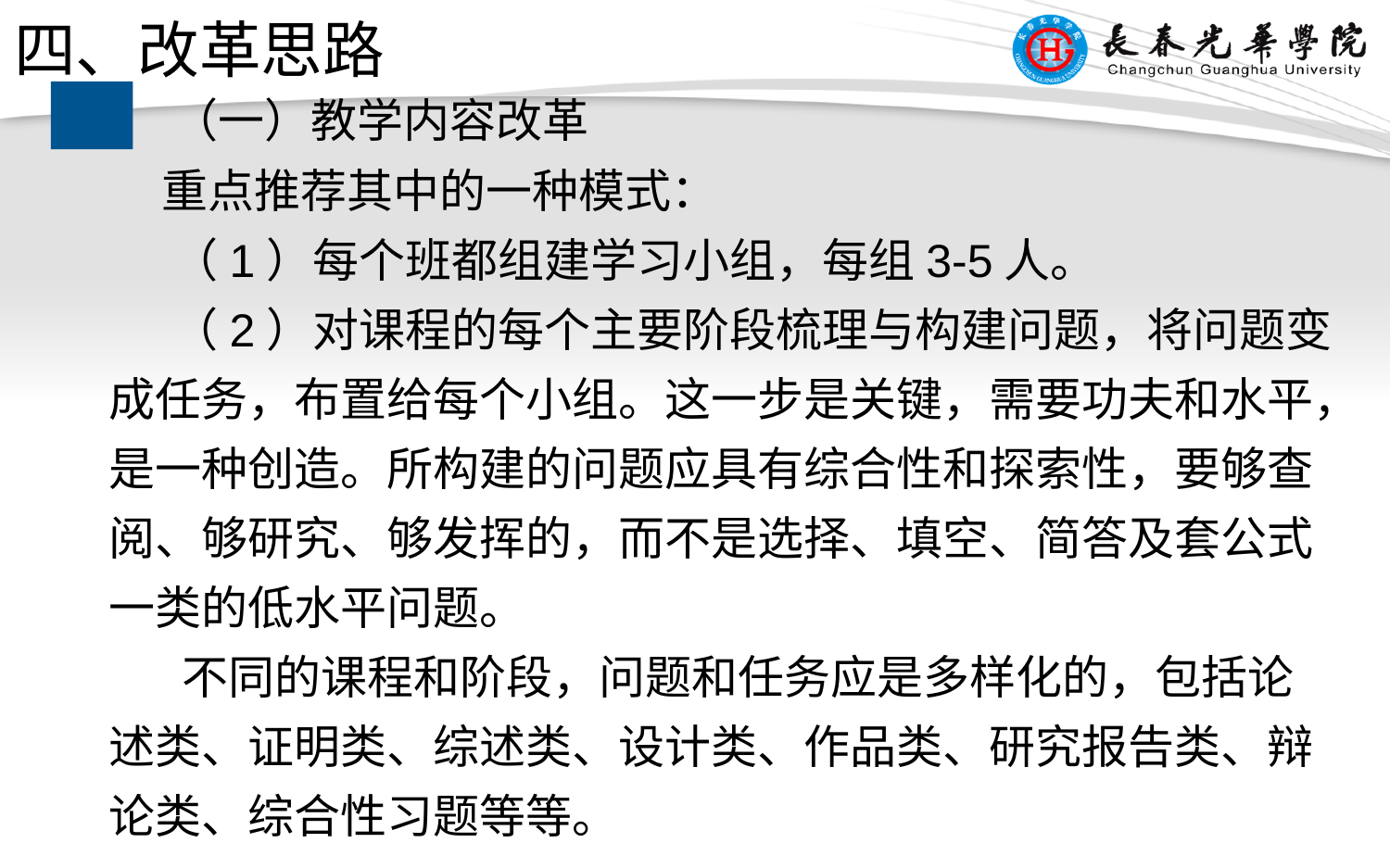

四、改革思路

（一）教学内容改革
    重点推荐其中的一种模式：
     （1）每个班都组建学习小组，每组3-5人。
     （2）对课程的每个主要阶段梳理与构建问题，将问题变成任务，布置给每个小组。这一步是关键，需要功夫和水平，是一种创造。所构建的问题应具有综合性和探索性，要够查阅、够研究、够发挥的，而不是选择、填空、简答及套公式一类的低水平问题。
      不同的课程和阶段，问题和任务应是多样化的，包括论述类、证明类、综述类、设计类、作品类、研究报告类、辩论类、综合性习题等等。